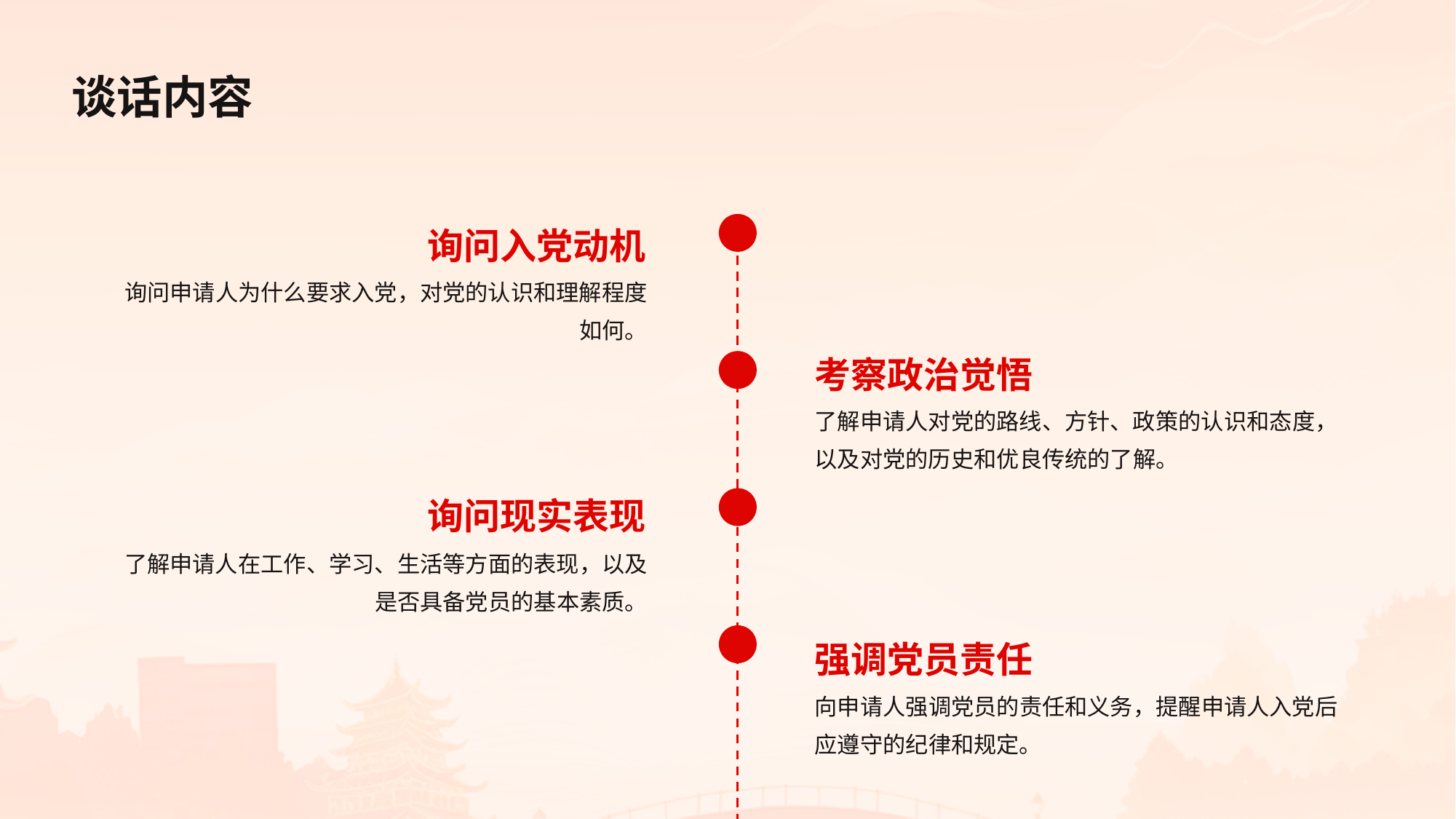

谈话内容
询问入党动机

询问申请人为什么要求入党，对党的认识和理解程度如何。
考察政治觉悟

了解申请人对党的路线、方针、政策的认识和态度，以及对党的历史和优良传统的了解。
询问现实表现

了解申请人在工作、学习、生活等方面的表现，以及是否具备党员的基本素质。
强调党员责任

向申请人强调党员的责任和义务，提醒申请人入党后应遵守的纪律和规定。